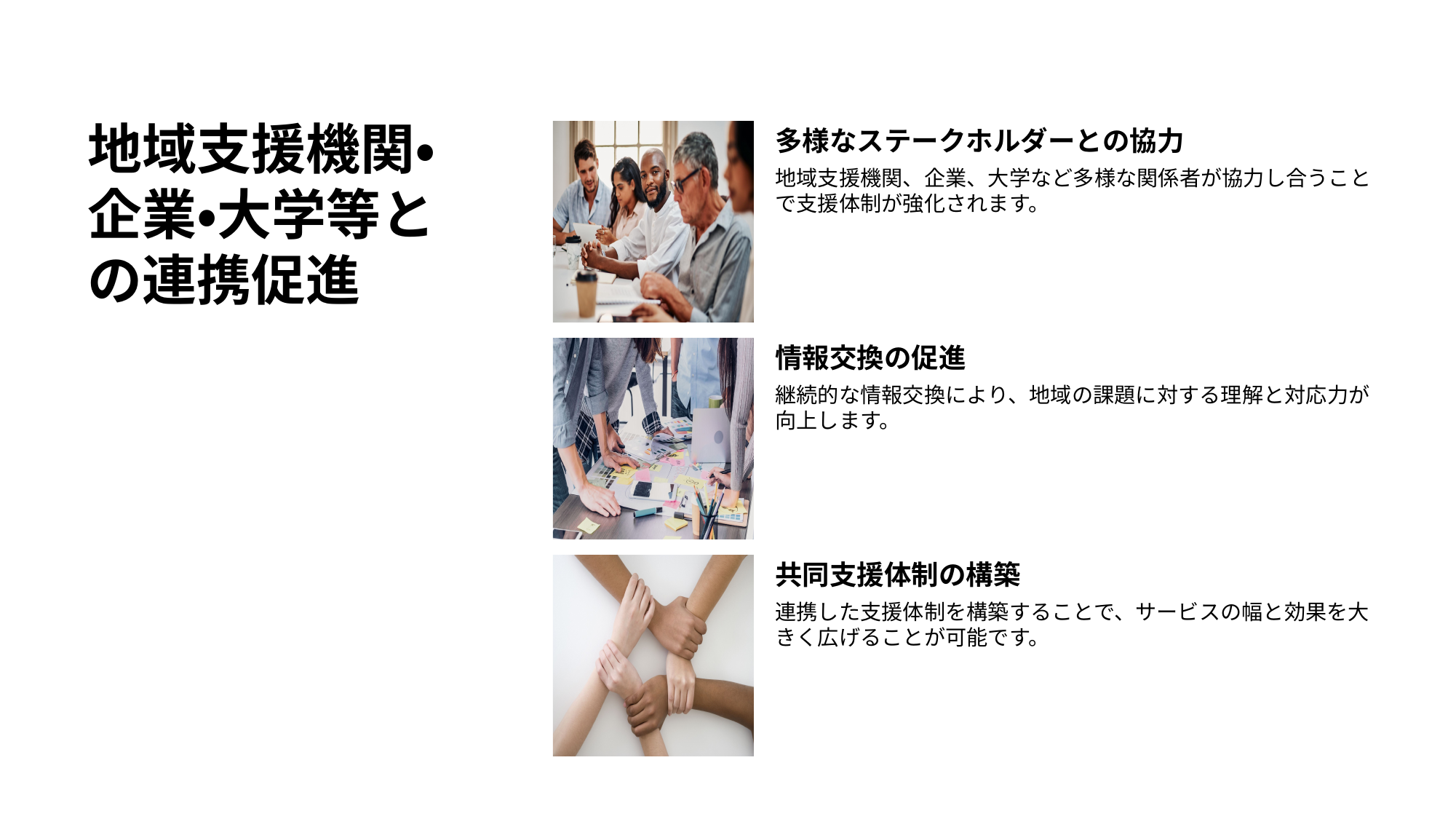

# 地域支援機関・企業・大学等との連携促進
多様なステークホルダーとの協力
地域支援機関、企業、大学など多様な関係者が協力し合うことで支援体制が強化されます。
情報交換の促進
継続的な情報交換により、地域の課題に対する理解と対応力が向上します。
共同支援体制の構築
連携した支援体制を構築することで、サービスの幅と効果を大きく広げることが可能です。